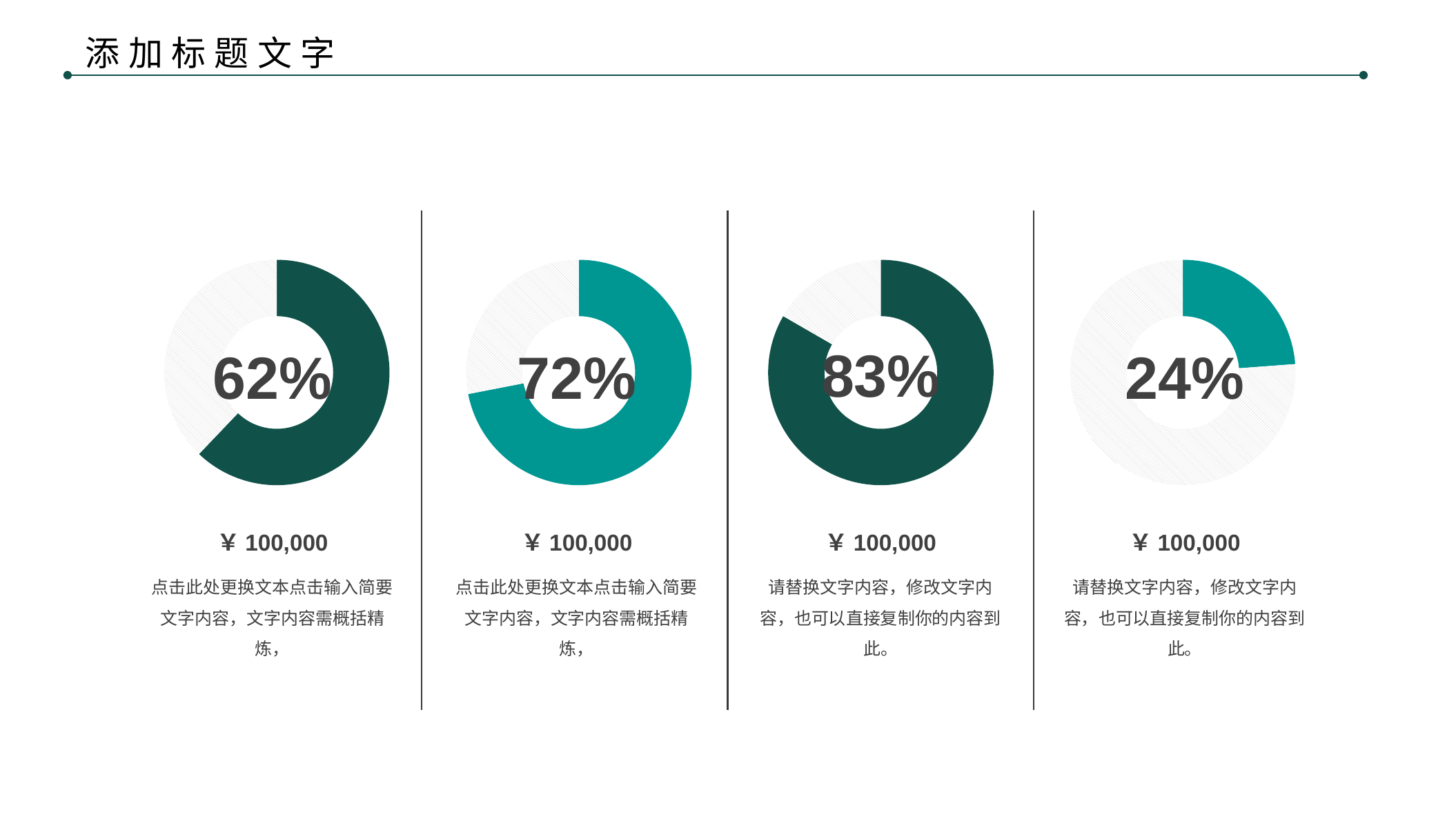

添加标题文字

### Chart

| Category | 销售额 |
|---|---|
| 第一季度 | 8.2 |
| 第二季度 | 5.0 |

### Chart

| Category | 销售额 |
|---|---|
| 第一季度 | 8.2 |
| 第二季度 | 3.2 |

### Chart

| Category | 销售额 |
|---|---|
| 第一季度 | 5.0 |
| 第二季度 | 1.0 |

### Chart

| Category | 销售额 |
|---|---|
| 第一季度 | 1.0 |
| 第二季度 | 3.2 |
83%
62%
72%
24%
￥100,000
￥100,000
￥100,000
￥100,000
点击此处更换文本点击输入简要文字内容，文字内容需概括精炼，
点击此处更换文本点击输入简要文字内容，文字内容需概括精炼，
请替换文字内容，修改文字内容，也可以直接复制你的内容到此。
请替换文字内容，修改文字内容，也可以直接复制你的内容到此。